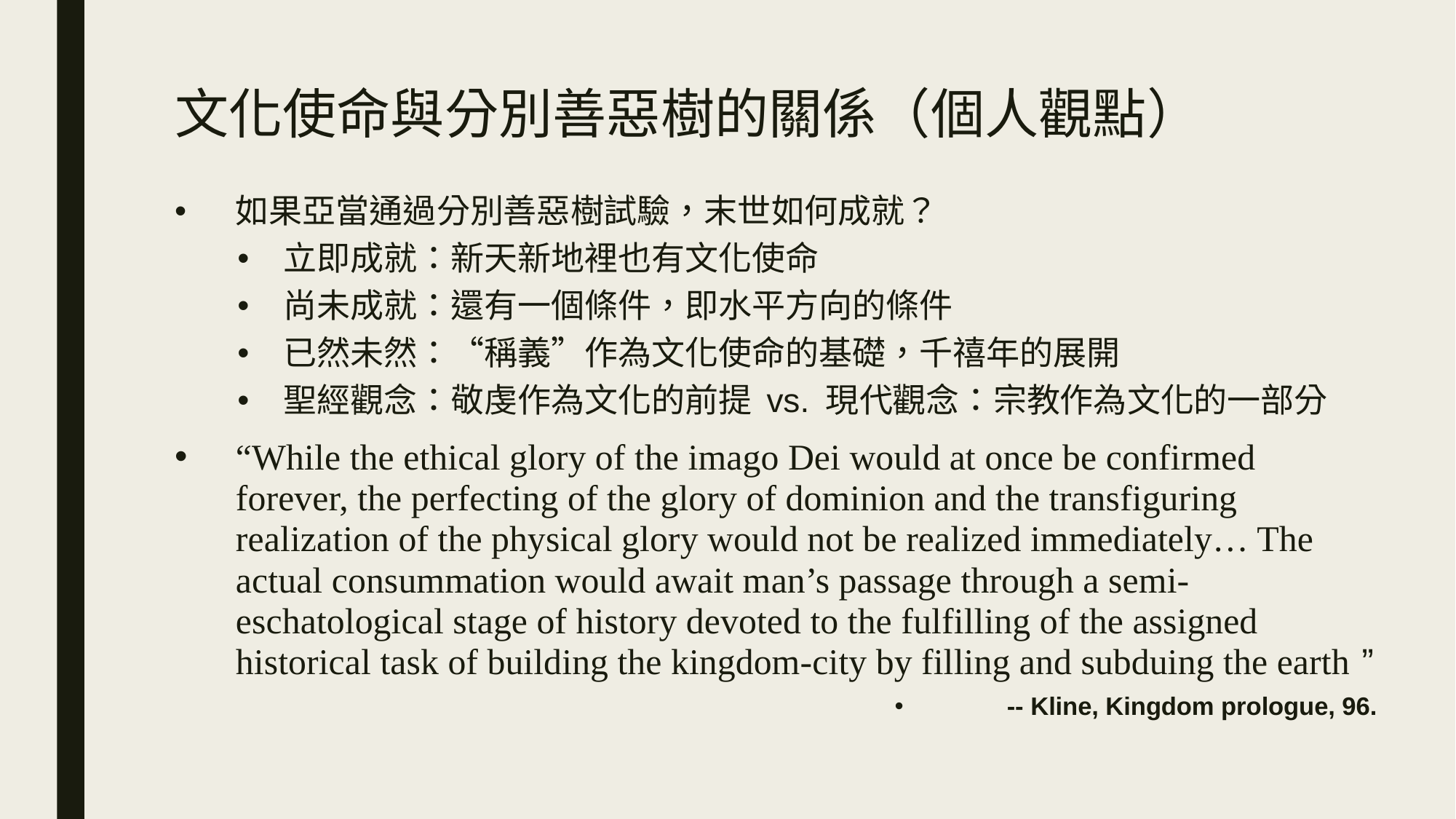

# 文化使命與分別善惡樹的關係（個人觀點）
如果亞當通過分別善惡樹試驗，末世如何成就？
立即成就：新天新地裡也有文化使命
尚未成就：還有一個條件，即水平方向的條件
已然未然：“稱義”作為文化使命的基礎，千禧年的展開
聖經觀念：敬虔作為文化的前提 vs. 現代觀念：宗教作為文化的一部分
“While the ethical glory of the imago Dei would at once be confirmed forever, the perfecting of the glory of dominion and the transfiguring realization of the physical glory would not be realized immediately… The actual consummation would await man’s passage through a semi-eschatological stage of history devoted to the fulfilling of the assigned historical task of building the kingdom-city by filling and subduing the earth ”
-- Kline, Kingdom prologue, 96.